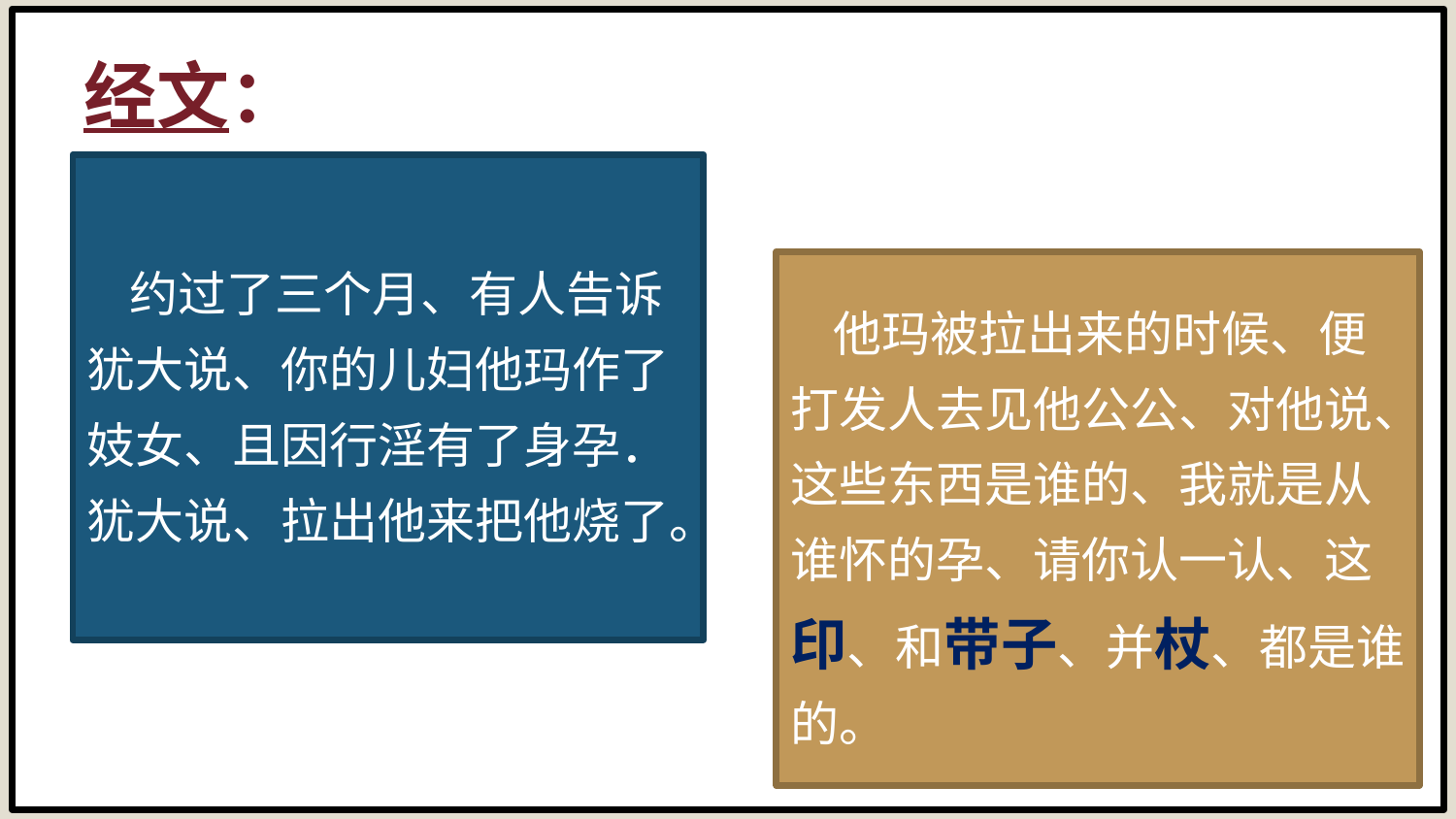

经文：
约过了三个月、有人告诉犹大说、你的儿妇他玛作了妓女、且因行淫有了身孕．犹大说、拉出他来把他烧了。
他玛被拉出来的时候、便打发人去见他公公、对他说、这些东西是谁的、我就是从谁怀的孕、请你认一认、这印、和带子、并杖、都是谁的。